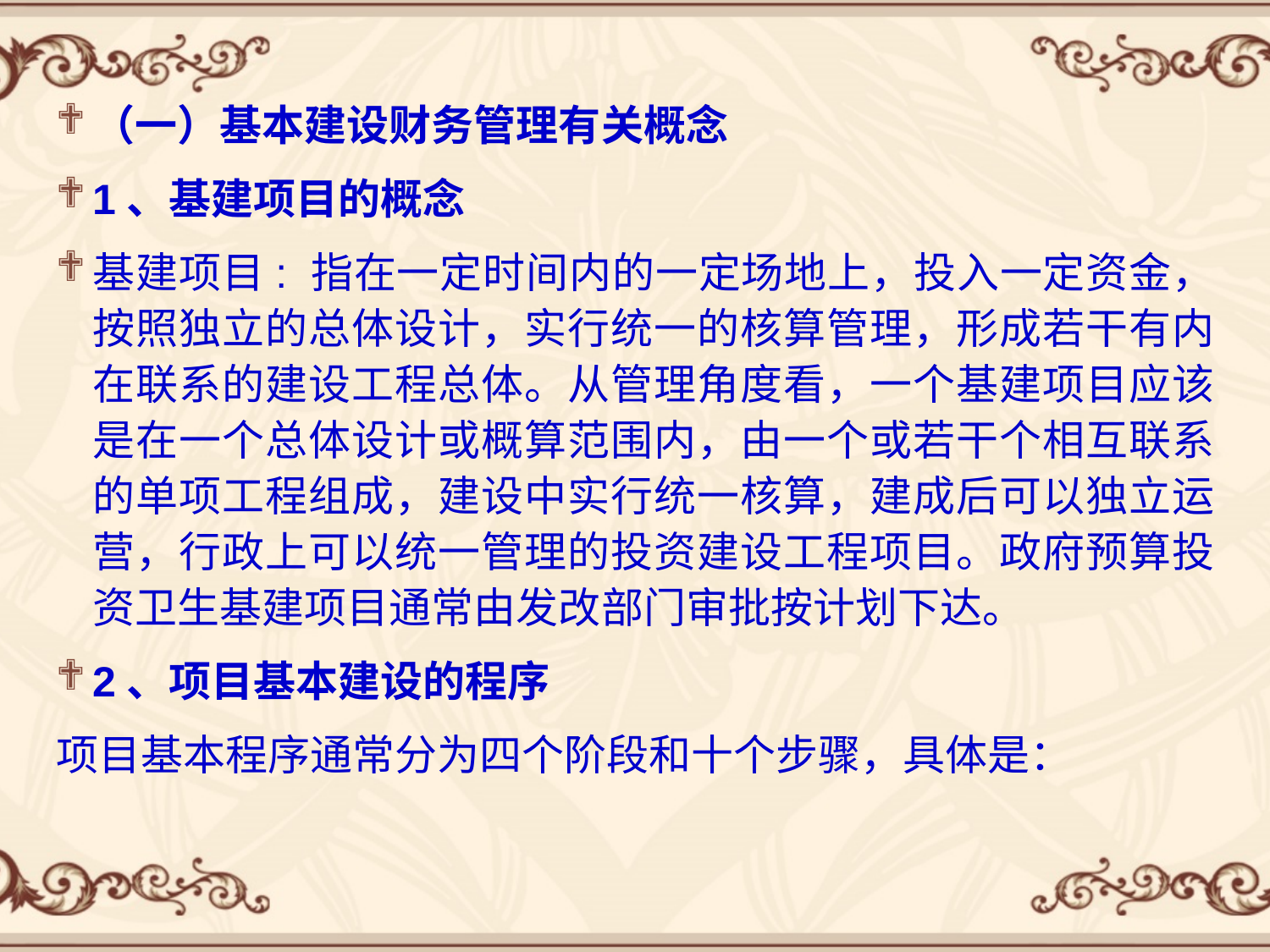

（一）基本建设财务管理有关概念
1、基建项目的概念
基建项目: 指在一定时间内的一定场地上，投入一定资金，按照独立的总体设计，实行统一的核算管理，形成若干有内在联系的建设工程总体。从管理角度看，一个基建项目应该是在一个总体设计或概算范围内，由一个或若干个相互联系的单项工程组成，建设中实行统一核算，建成后可以独立运营，行政上可以统一管理的投资建设工程项目。政府预算投资卫生基建项目通常由发改部门审批按计划下达。
2、项目基本建设的程序
项目基本程序通常分为四个阶段和十个步骤，具体是：